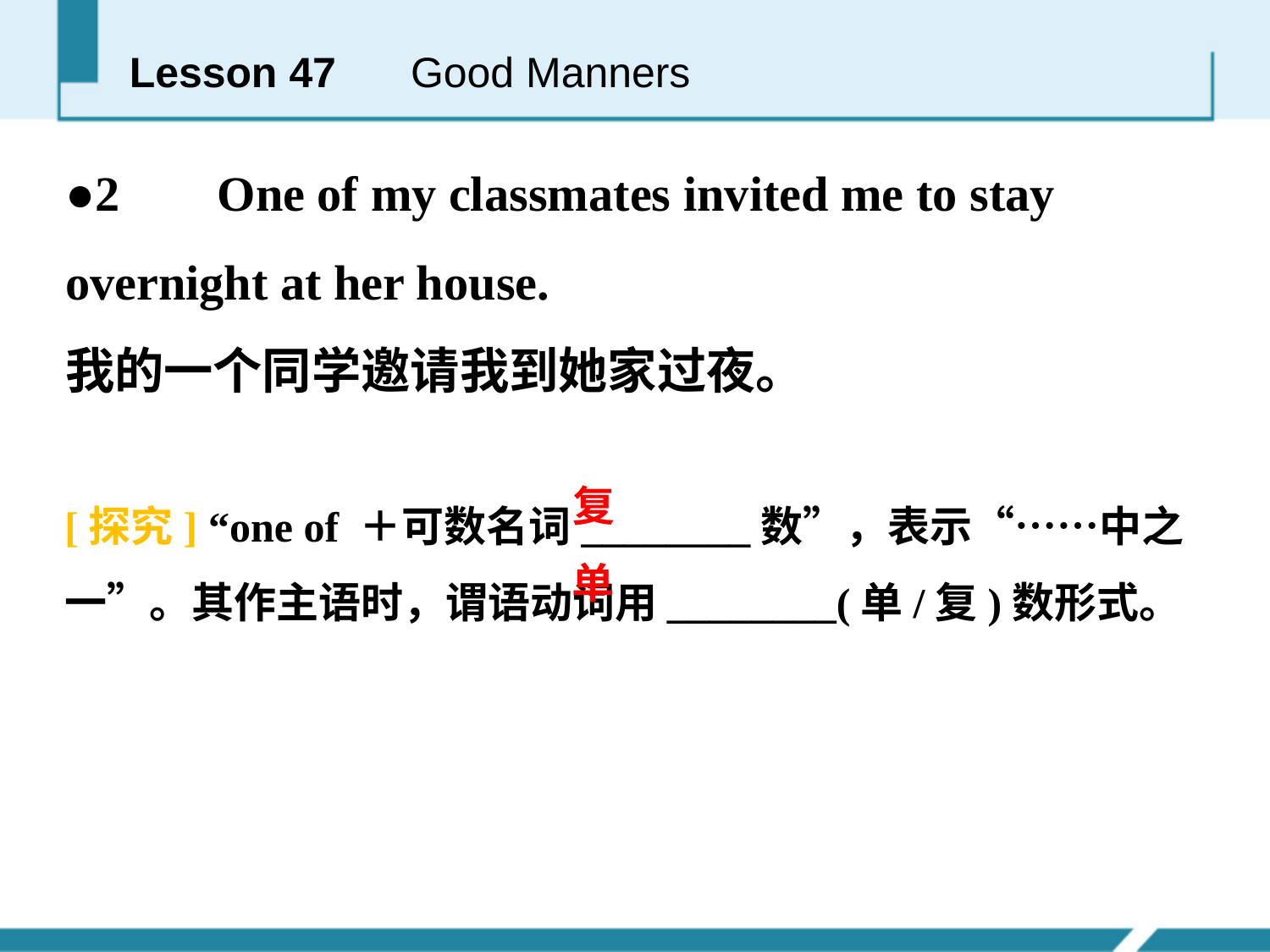

Lesson 47 　Good Manners
●2  　One of my classmates invited me to stay overnight at her house.
我的一个同学邀请我到她家过夜。
[探究] “one of ＋可数名词________数”，表示“……中之一”。其作主语时，谓语动词用________(单/复)数形式。
复
单